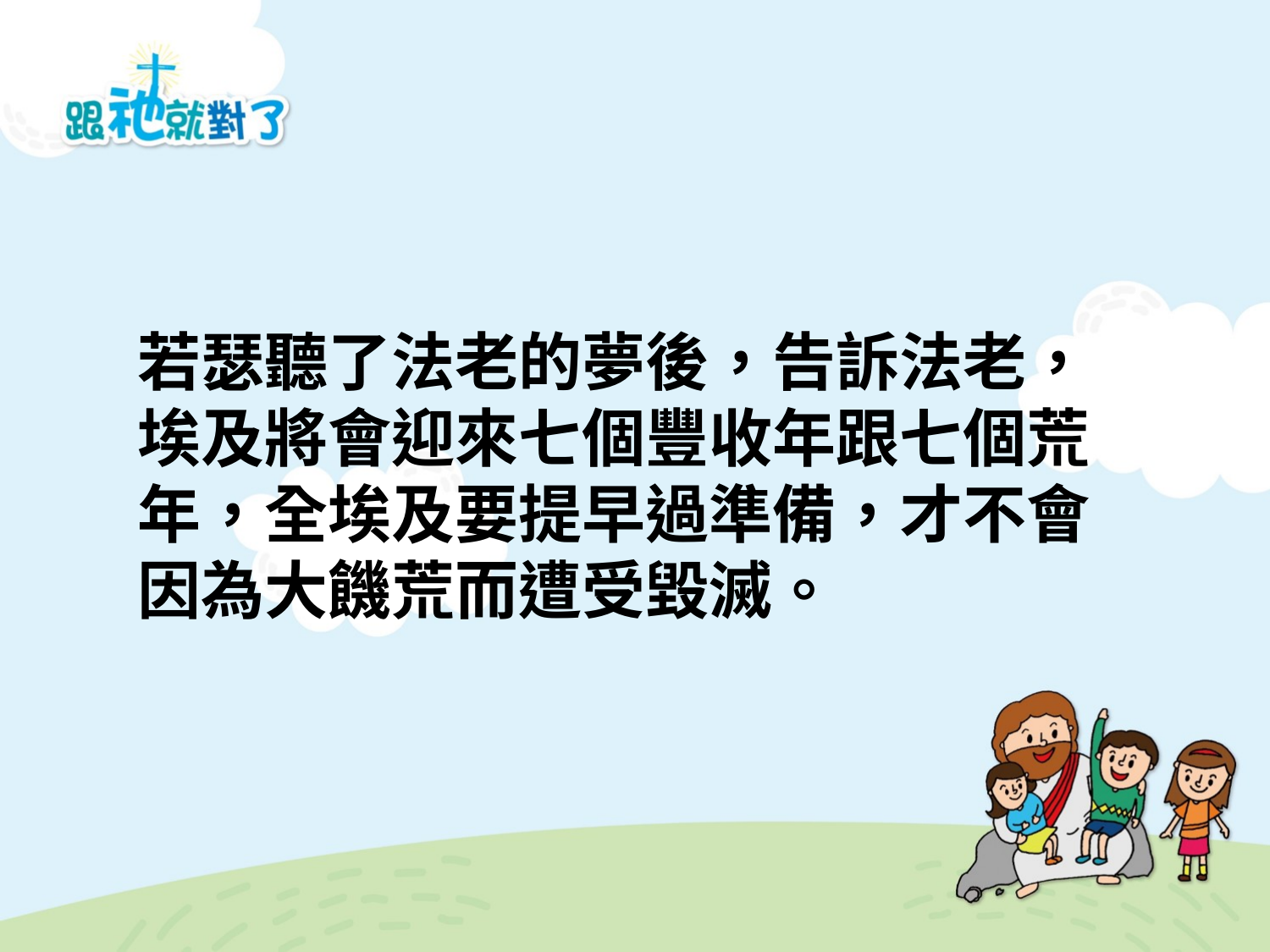

若瑟聽了法老的夢後，告訴法老，埃及將會迎來七個豐收年跟七個荒年，全埃及要提早過準備，才不會因為大饑荒而遭受毀滅。